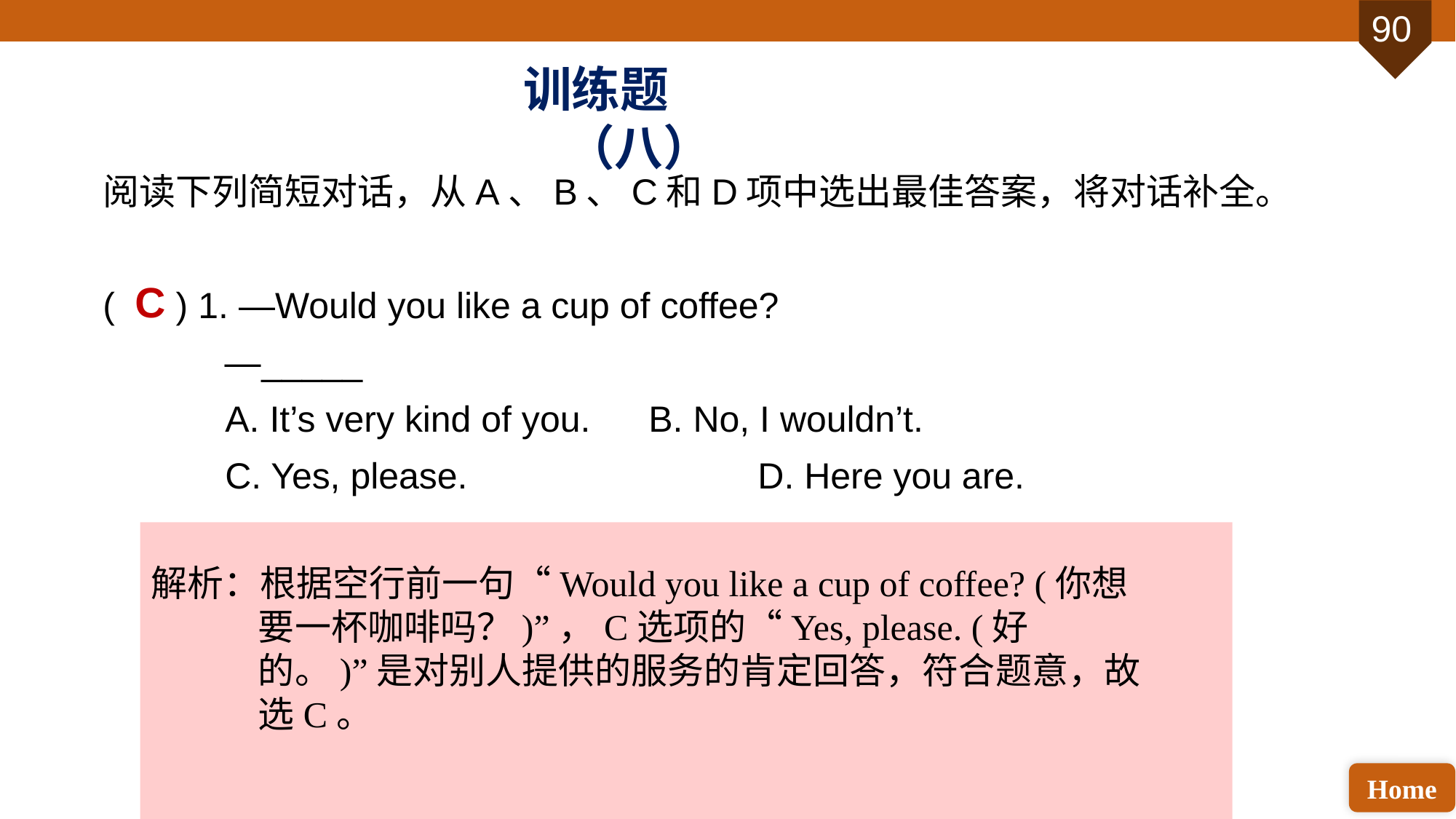

训练题（八）
阅读下列简短对话，从A、B、C和D项中选出最佳答案，将对话补全。

(      ) 1. —Would you like a cup of coffee?
            —_____
            A. It’s very kind of you. 	B. No, I wouldn’t.
            C. Yes, please. 			D. Here you are.
C

解析：根据空行前一句“Would you like a cup of coffee? (你想要一杯咖啡吗？)”，C选项的“Yes, please. (好的。)”是对别人提供的服务的肯定回答，符合题意，故选C。